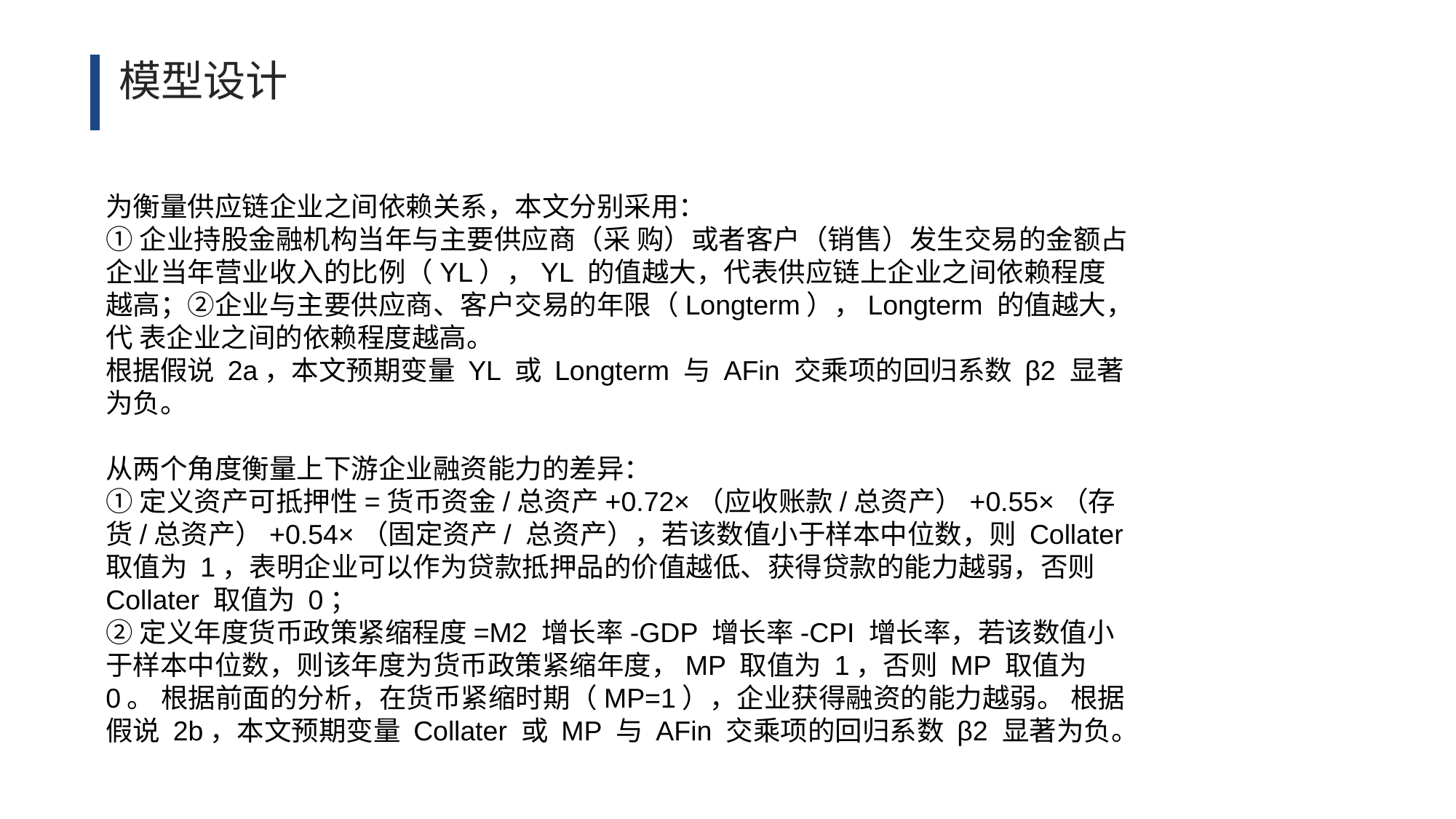

模型设计
为衡量供应链企业之间依赖关系，本文分别采用：
①企业持股金融机构当年与主要供应商（采 购）或者客户（销售）发生交易的金额占企业当年营业收入的比例（YL），YL 的值越大，代表供应链上企业之间依赖程度越高；②企业与主要供应商、客户交易的年限（Longterm），Longterm 的值越大，代 表企业之间的依赖程度越高。
根据假说 2a，本文预期变量 YL 或 Longterm 与 AFin 交乘项的回归系数 β2 显著为负。

从两个角度衡量上下游企业融资能力的差异：
①定义资产可抵押性=货币资金/总资产+0.72×（应收账款/总资产）+0.55×（存货/总资产）+0.54×（固定资产/ 总资产），若该数值小于样本中位数，则 Collater 取值为 1，表明企业可以作为贷款抵押品的价值越低、获得贷款的能力越弱，否则 Collater 取值为 0；
②定义年度货币政策紧缩程度=M2 增长率-GDP 增长率-CPI 增长率，若该数值小于样本中位数，则该年度为货币政策紧缩年度，MP 取值为 1，否则 MP 取值为 0。 根据前面的分析，在货币紧缩时期（MP=1），企业获得融资的能力越弱。 根据假说 2b，本文预期变量 Collater 或 MP 与 AFin 交乘项的回归系数 β2 显著为负。